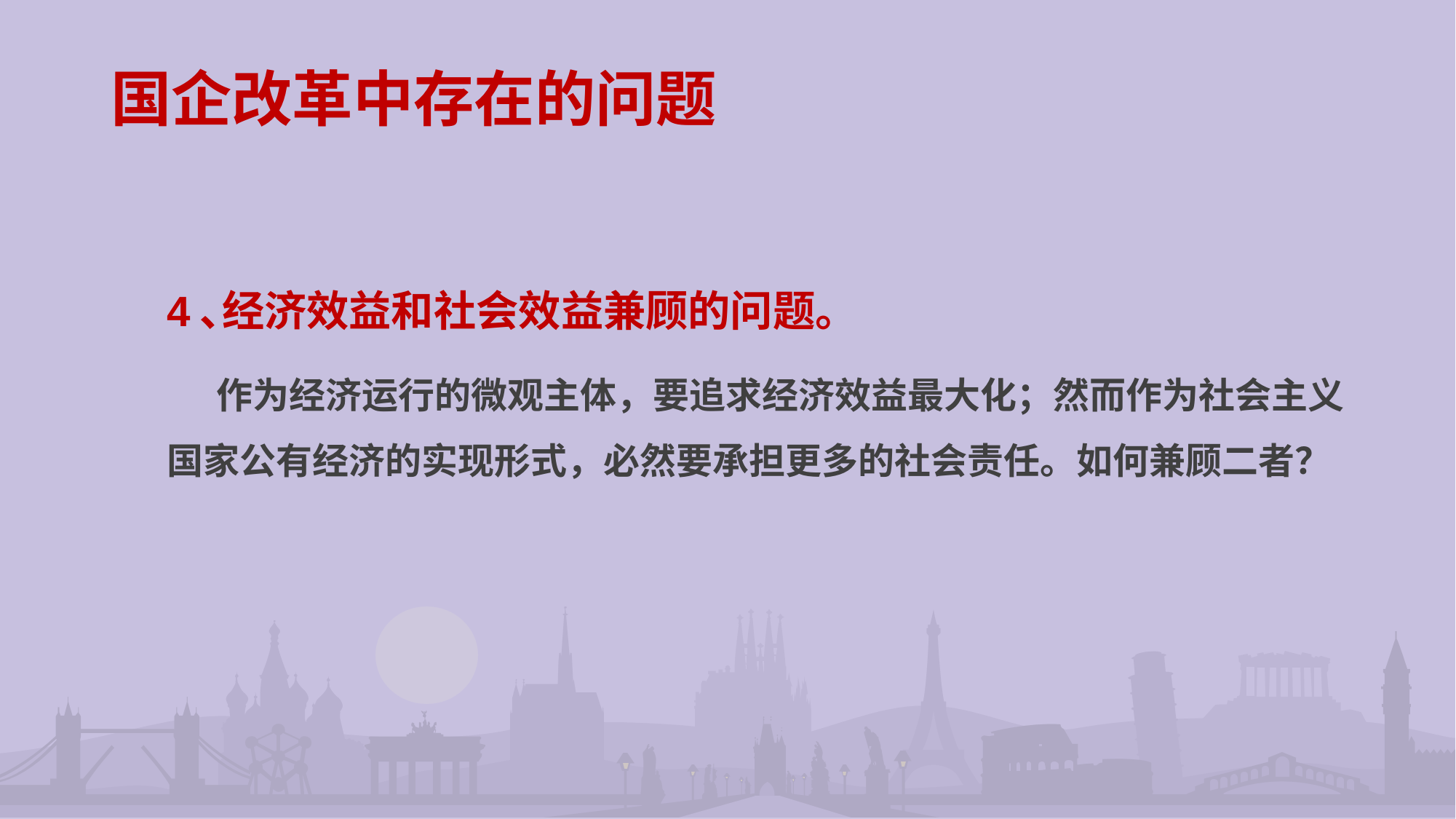

# 国企改革中存在的问题
4､经济效益和社会效益兼顾的问题。
     作为经济运行的微观主体，要追求经济效益最大化；然而作为社会主义国家公有经济的实现形式，必然要承担更多的社会责任。如何兼顾二者？